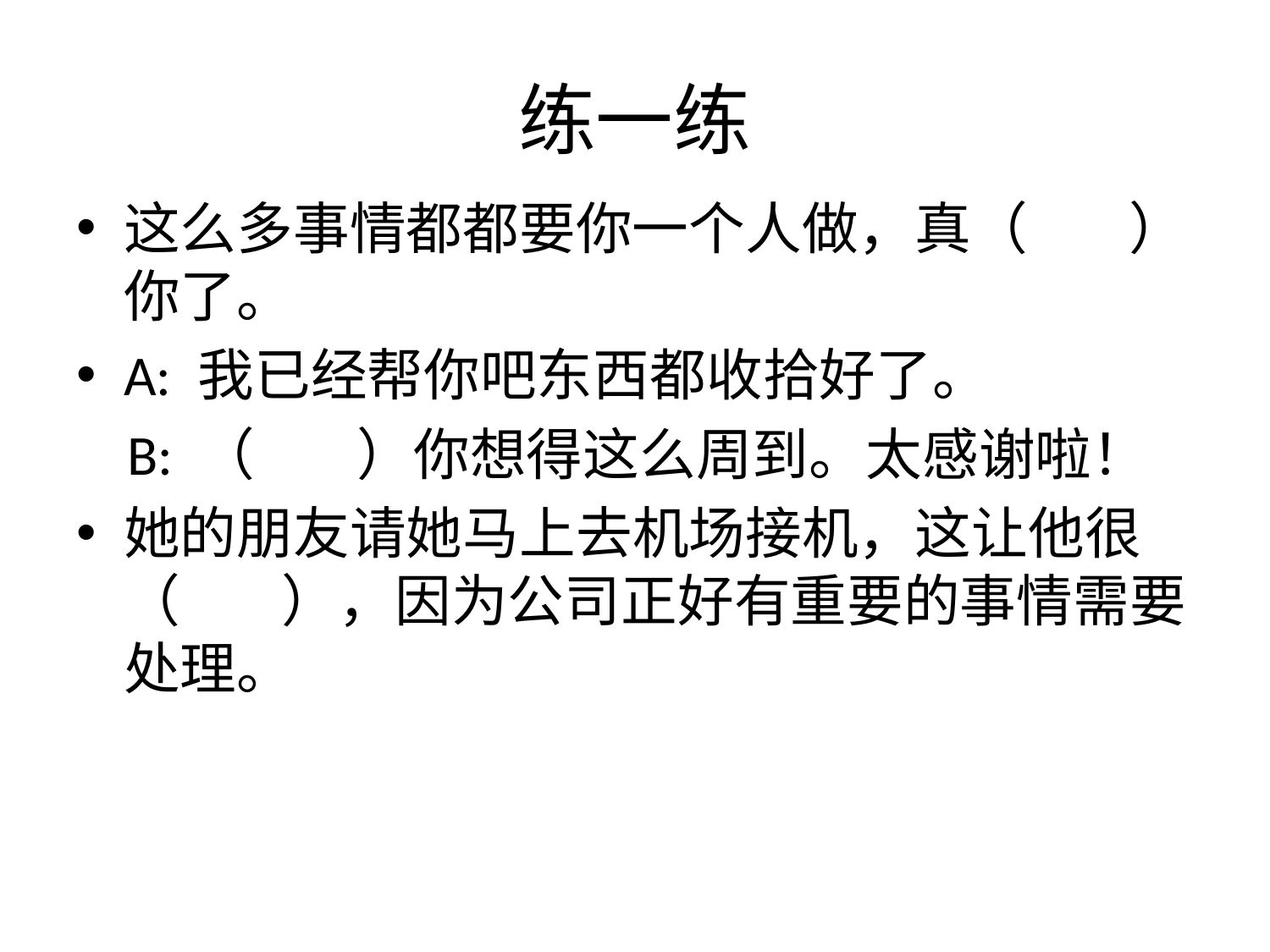

# 练一练
这么多事情都都要你一个人做，真（        ）你了。
A: 我已经帮你吧东西都收拾好了。
    B: （        ）你想得这么周到。太感谢啦！
她的朋友请她马上去机场接机，这让他很（        ），因为公司正好有重要的事情需要处理。